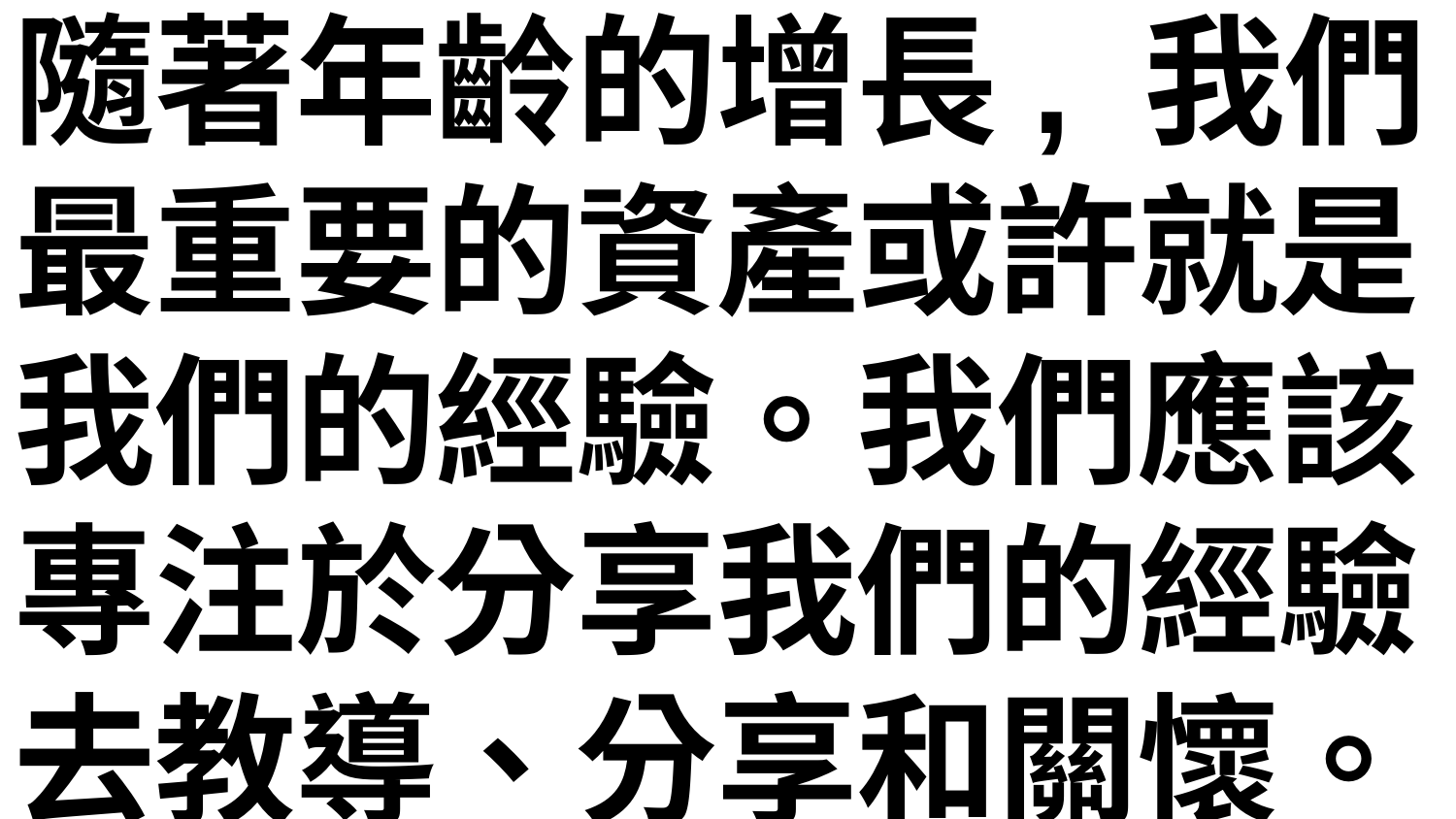

隨著年齡的增長, 我們最重要的資產或許就是我們的經驗。我們應該專注於分享我們的經驗,去教導、分享和關懷。